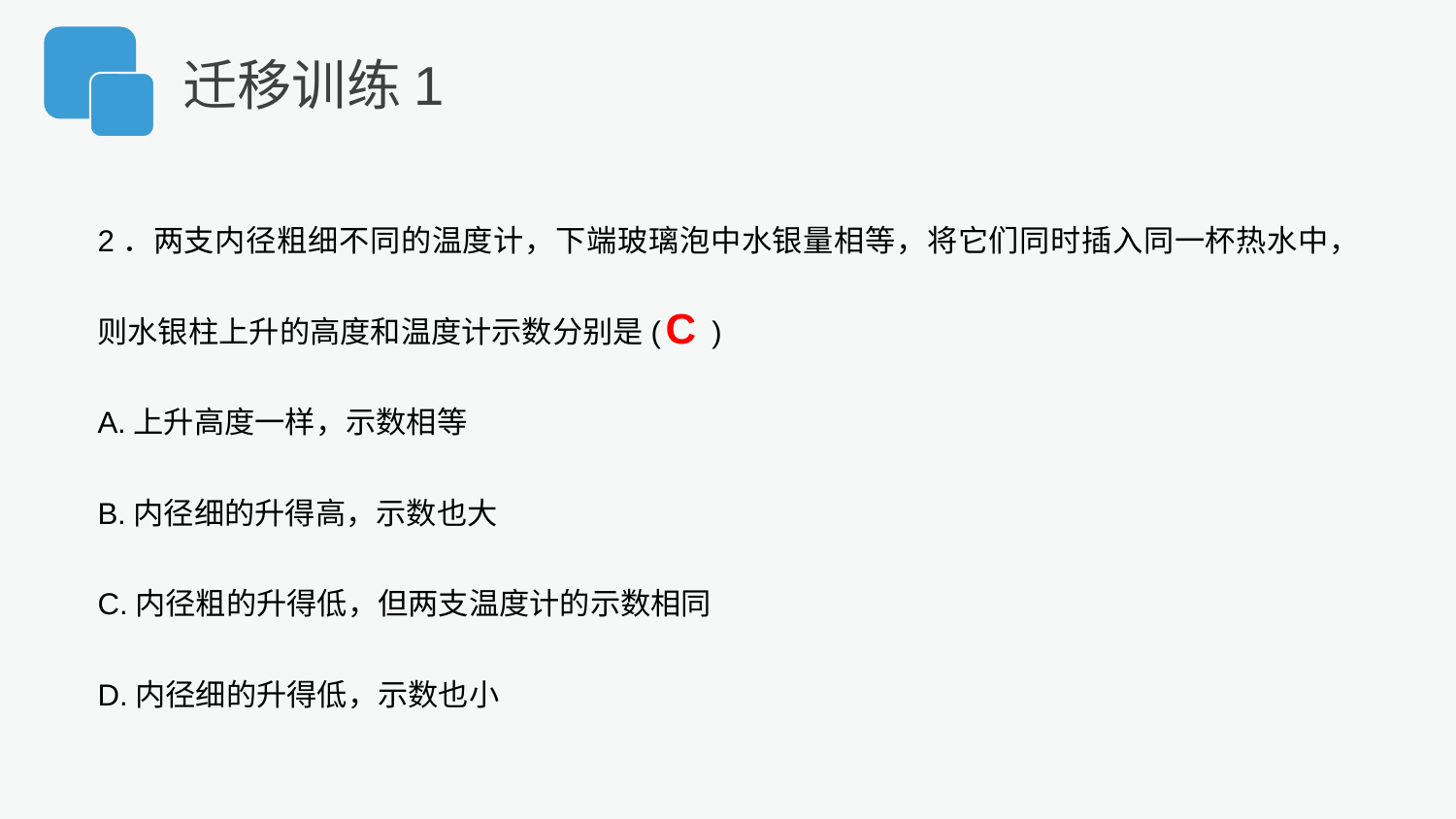

迁移训练1
2．两支内径粗细不同的温度计，下端玻璃泡中水银量相等，将它们同时插入同一杯热水中，则水银柱上升的高度和温度计示数分别是(      )
A.上升高度一样，示数相等
B.内径细的升得高，示数也大
C.内径粗的升得低，但两支温度计的示数相同
D.内径细的升得低，示数也小
C